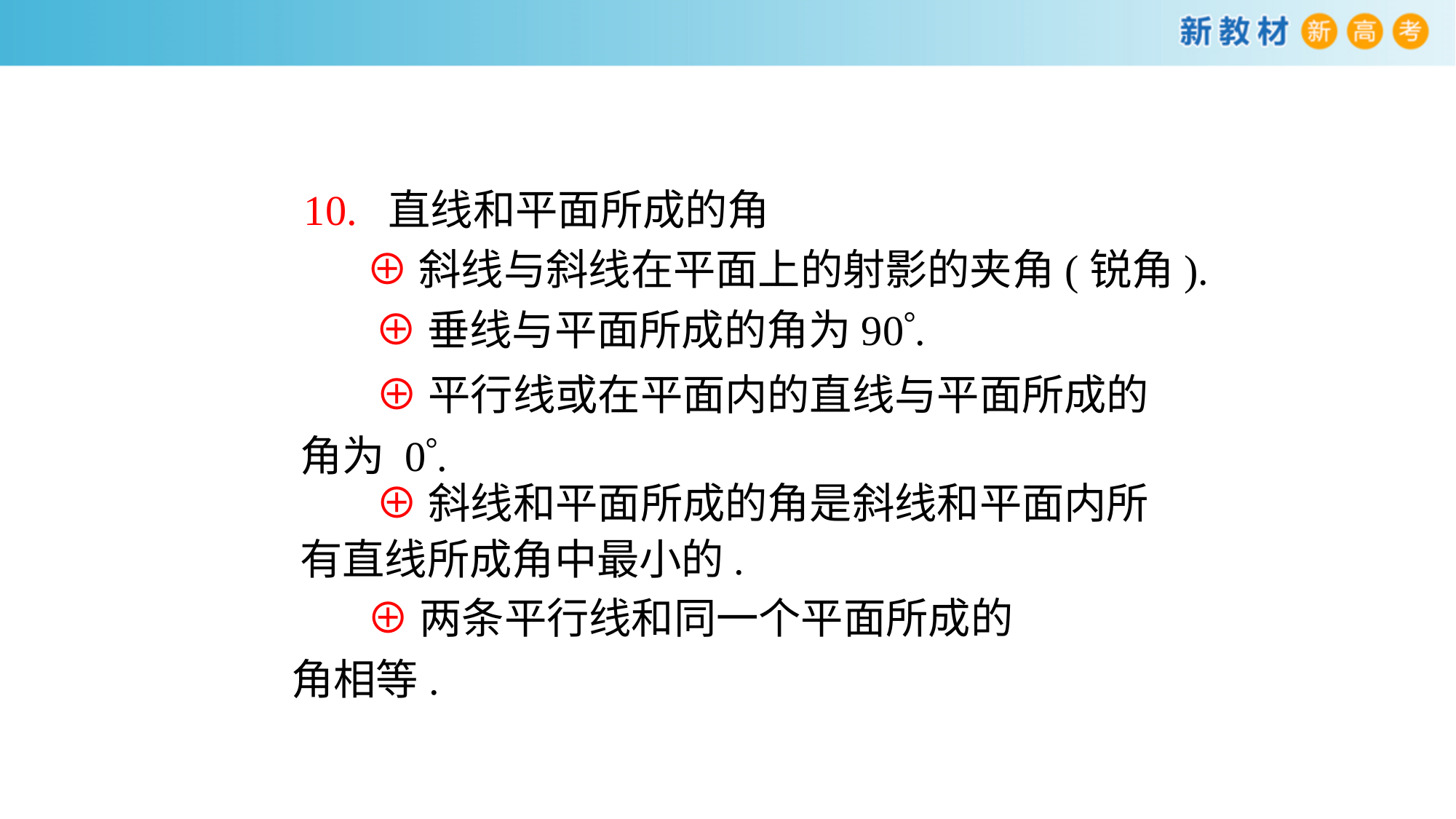

10.  直线和平面所成的角
⊕斜线与斜线在平面上的射影的夹角(锐角).
⊕垂线与平面所成的角为90°.
        ⊕平行线或在平面内的直线与平面所成的角为 0°.
        ⊕斜线和平面所成的角是斜线和平面内所有直线所成角中最小的.
        ⊕两条平行线和同一个平面所成的角相等.